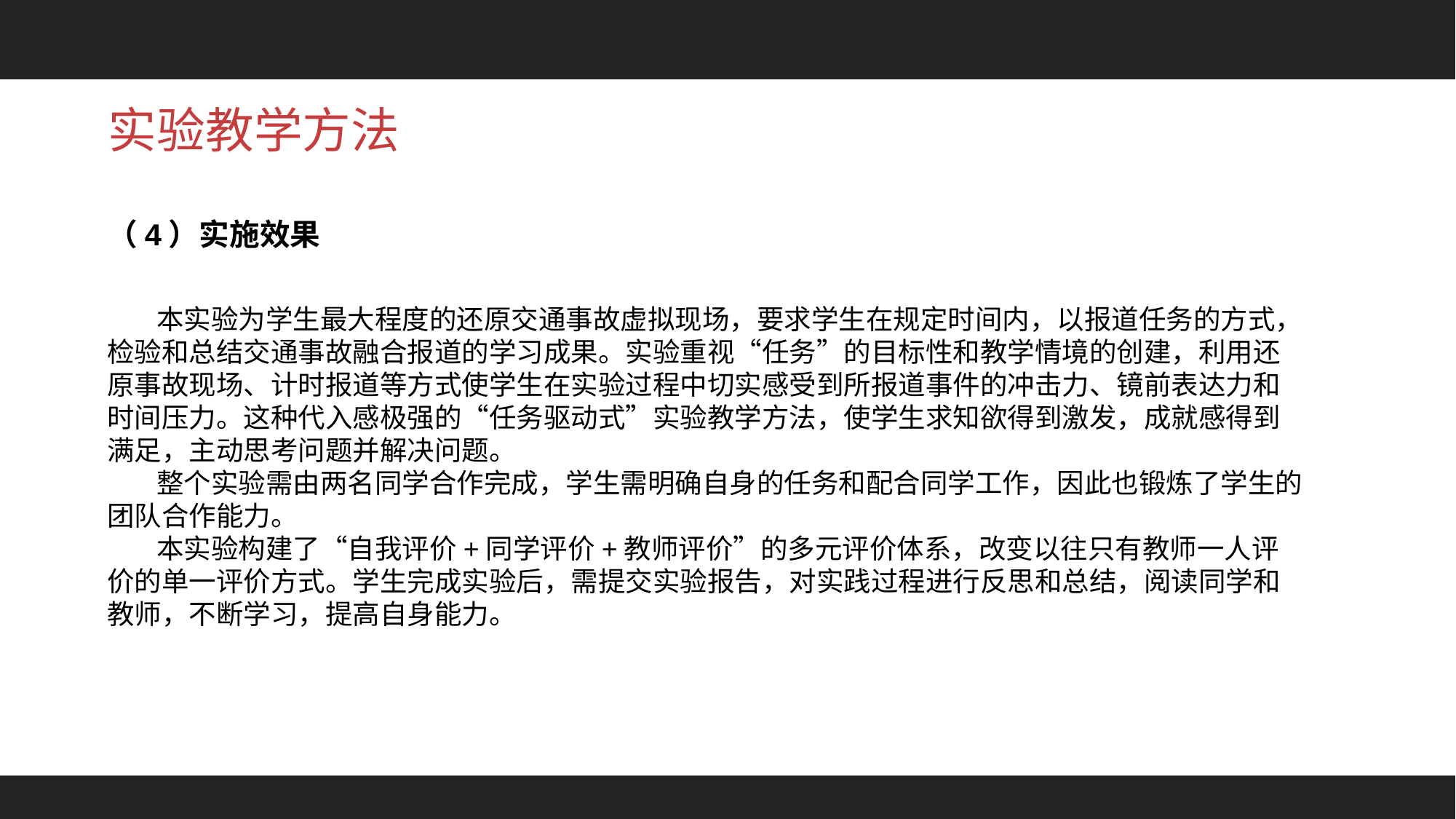

实验教学方法
（4）实施效果

       本实验为学生最大程度的还原交通事故虚拟现场，要求学生在规定时间内，以报道任务的方式，检验和总结交通事故融合报道的学习成果。实验重视“任务”的目标性和教学情境的创建，利用还原事故现场、计时报道等方式使学生在实验过程中切实感受到所报道事件的冲击力、镜前表达力和时间压力。这种代入感极强的“任务驱动式”实验教学方法，使学生求知欲得到激发，成就感得到满足，主动思考问题并解决问题。
       整个实验需由两名同学合作完成，学生需明确自身的任务和配合同学工作，因此也锻炼了学生的团队合作能力。
       本实验构建了“自我评价+同学评价+教师评价”的多元评价体系，改变以往只有教师一人评价的单一评价方式。学生完成实验后，需提交实验报告，对实践过程进行反思和总结，阅读同学和教师，不断学习，提高自身能力。